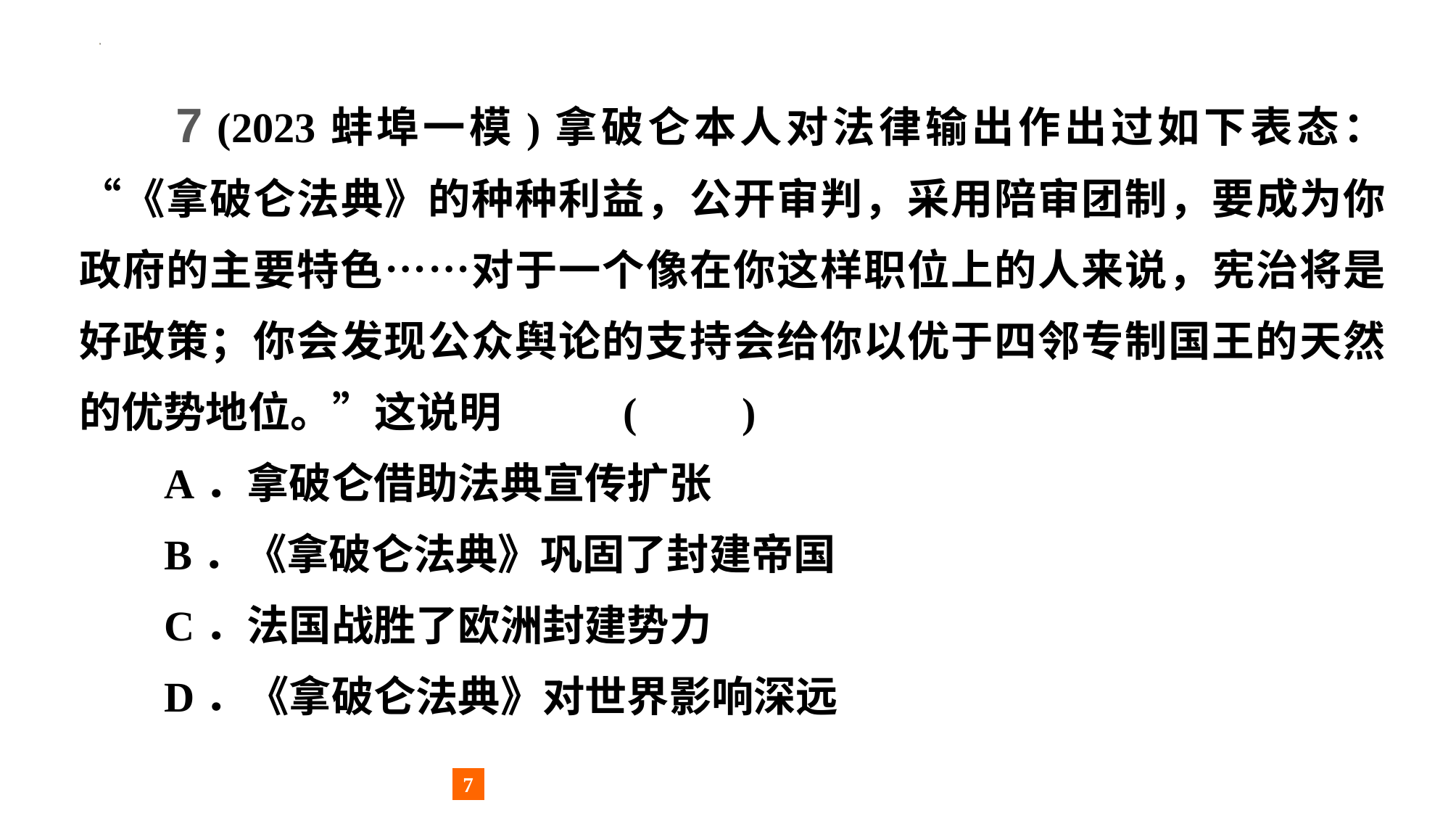

7 (2023蚌埠一模)拿破仑本人对法律输出作出过如下表态：“《拿破仑法典》的种种利益，公开审判，采用陪审团制，要成为你政府的主要特色……对于一个像在你这样职位上的人来说，宪治将是好政策；你会发现公众舆论的支持会给你以优于四邻专制国王的天然的优势地位。”这说明		(　　)
A．拿破仑借助法典宣传扩张
B．《拿破仑法典》巩固了封建帝国
C．法国战胜了欧洲封建势力
D．《拿破仑法典》对世界影响深远
7